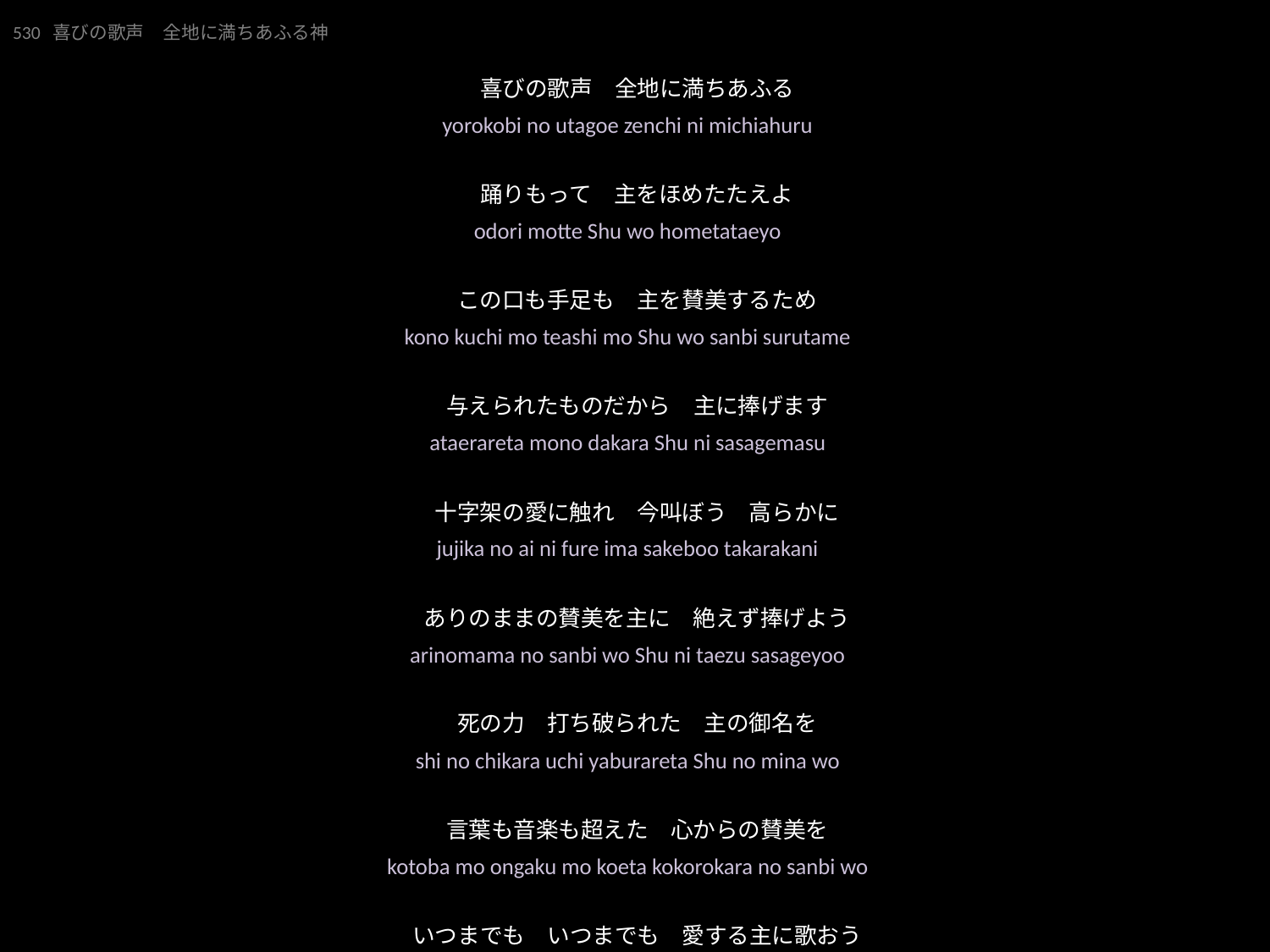

530 喜びの歌声　全地に満ちあふる神
201122-Yoshiya-pp.ppt
よろこびのうたごえぜんちにみちあふる
★P
喜びの歌声　全地に満ちあふる

踊りもって　主をほめたたえよ

この口も手足も　主を賛美するため

与えられたものだから　主に捧げます

十字架の愛に触れ　今叫ぼう　高らかに

ありのままの賛美を主に　絶えず捧げよう

死の力　打ち破られた　主の御名を

言葉も音楽も超えた　心からの賛美を

いつまでも　いつまでも　愛する主に歌おう
★２
yorokobi no utagoe zenchi ni michiahuru

odori motte Shu wo hometataeyo

kono kuchi mo teashi mo Shu wo sanbi surutame

ataerareta mono dakara Shu ni sasagemasu

jujika no ai ni fure ima sakeboo takarakani

arinomama no sanbi wo Shu ni taezu sasageyoo

shi no chikara uchi yaburareta Shu no mina wo

kotoba mo ongaku mo koeta kokorokara no sanbi wo

itsumademo itsumademo aisuru Shu ni utaoo